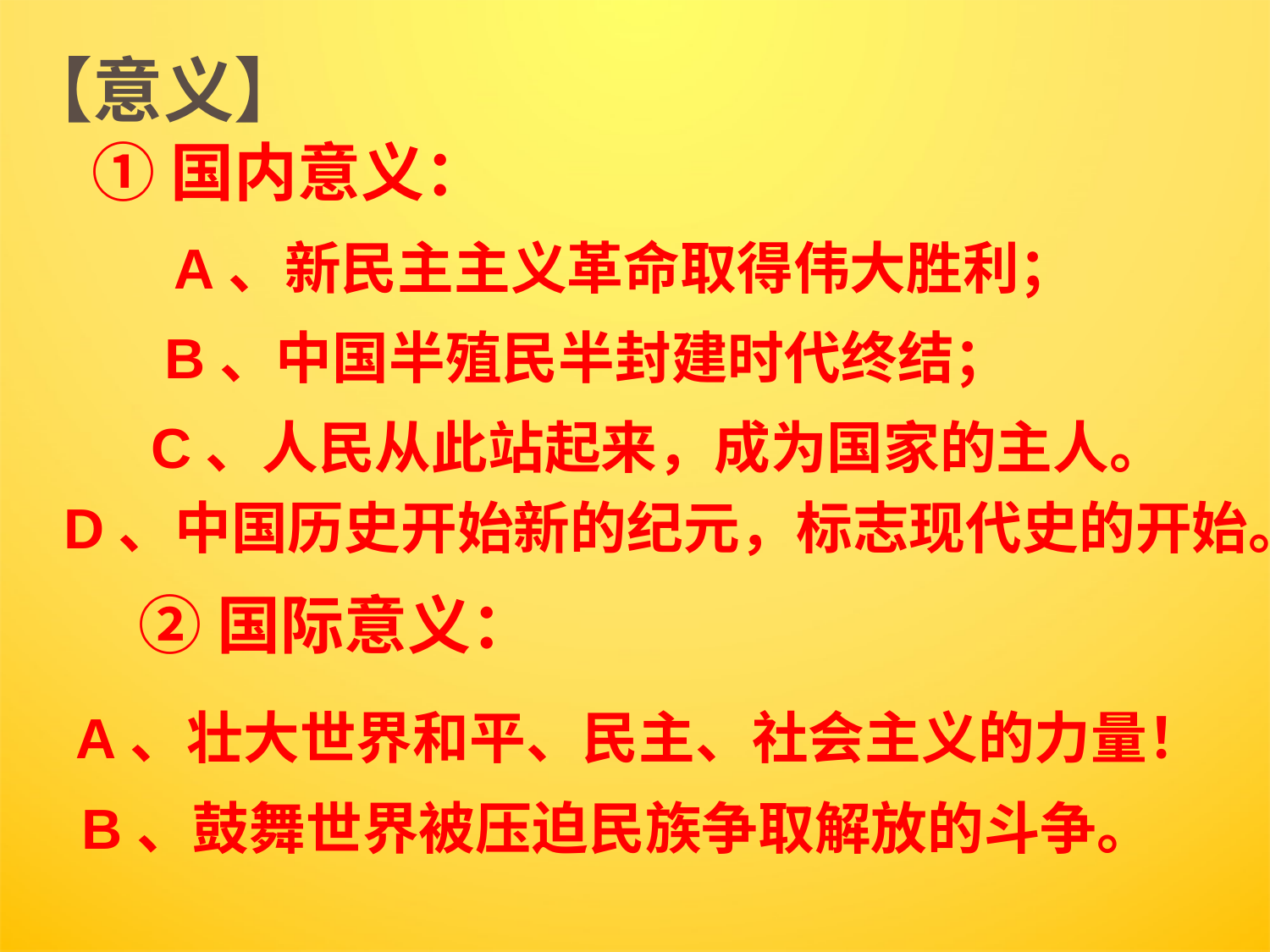

【意义】
①国内意义：
A、新民主主义革命取得伟大胜利；
 B、中国半殖民半封建时代终结；
   C、人民从此站起来，成为国家的主人。
D、中国历史开始新的纪元，标志现代史的开始。
②国际意义：
A、壮大世界和平、民主、社会主义的力量！
B、鼓舞世界被压迫民族争取解放的斗争。